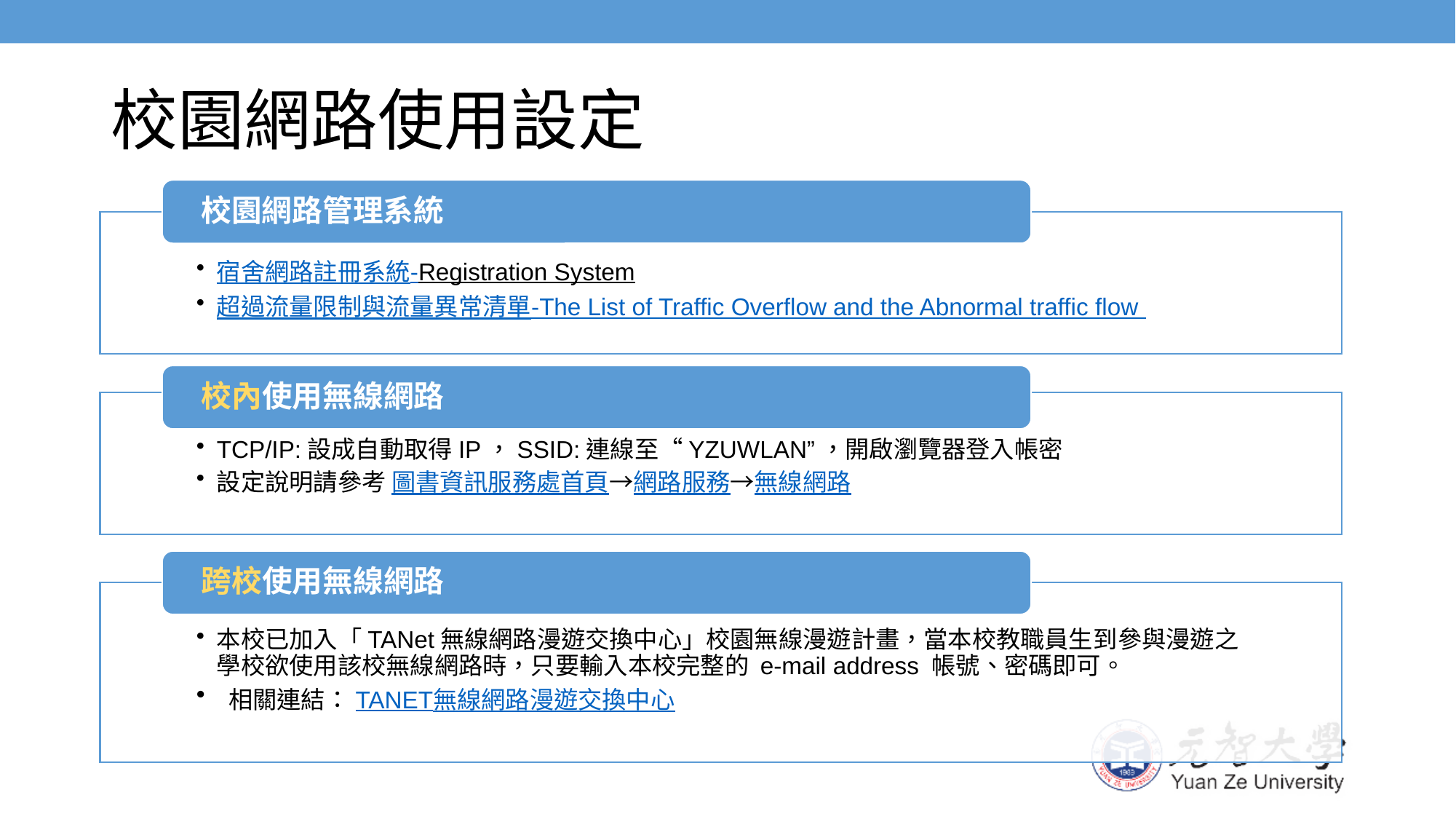

# 校園網路使用設定
宿舍網路註冊系統-Registration System
超過流量限制與流量異常清單-The List of Traffic Overflow and the Abnormal traffic flow
校園網路管理系統
TCP/IP:設成自動取得IP，SSID:連線至“YZUWLAN”，開啟瀏覽器登入帳密
設定說明請參考 圖書資訊服務處首頁→網路服務→無線網路
校內使用無線網路
本校已加入「TANet無線網路漫遊交換中心」校園無線漫遊計畫，當本校教職員生到參與漫遊之學校欲使用該校無線網路時，只要輸入本校完整的 e-mail address 帳號、密碼即可。
 相關連結：TANET無線網路漫遊交換中心
跨校使用無線網路